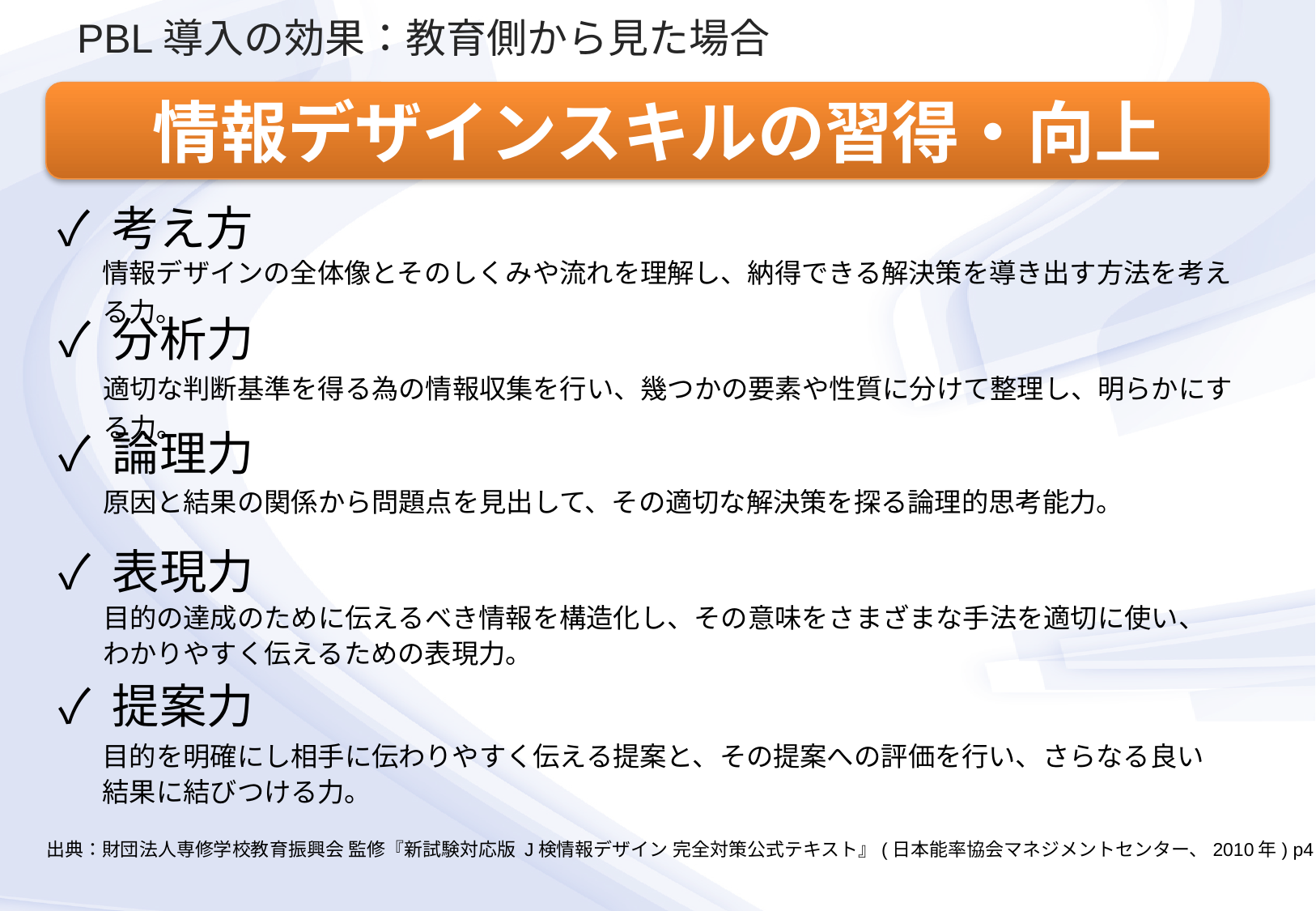

# PBL導入の効果：教育側から見た場合
情報デザインスキルの習得・向上
✓ 考え方
情報デザインの全体像とそのしくみや流れを理解し、納得できる解決策を導き出す方法を考える力。
✓ 分析力
適切な判断基準を得る為の情報収集を行い、幾つかの要素や性質に分けて整理し、明らかにする力。
✓ 論理力
原因と結果の関係から問題点を見出して、その適切な解決策を探る論理的思考能力。
✓ 表現力
目的の達成のために伝えるべき情報を構造化し、その意味をさまざまな手法を適切に使い、
わかりやすく伝えるための表現力。
✓ 提案力
目的を明確にし相手に伝わりやすく伝える提案と、その提案への評価を行い、さらなる良い結果に結びつける力。
出典：財団法人専修学校教育振興会 監修『新試験対応版 J検情報デザイン 完全対策公式テキスト』(日本能率協会マネジメントセンター、2010年) p4